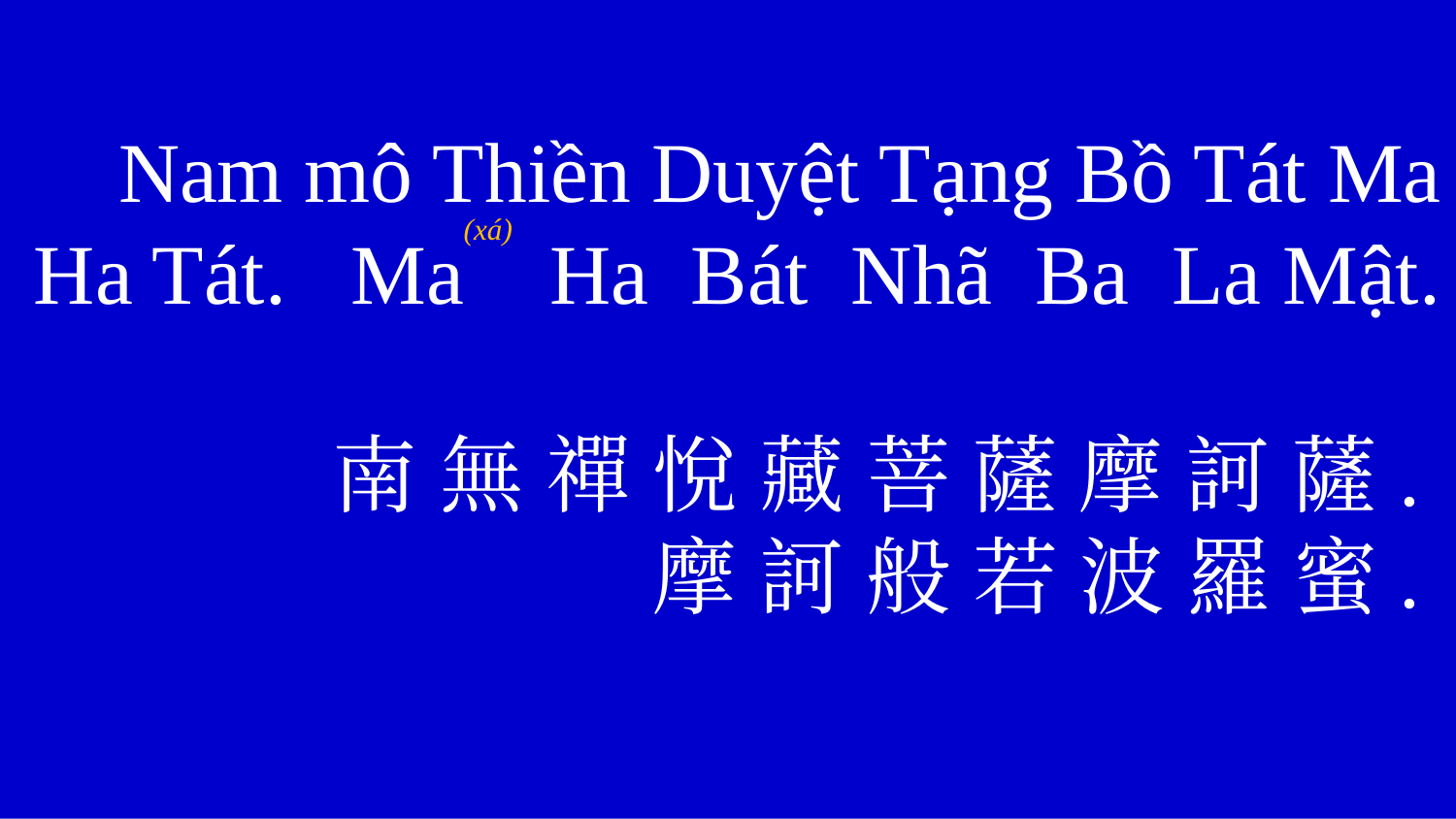

Nam mô Thiền Duyệt Tạng Bồ Tát Ma Ha Tát.   Ma    Ha  Bát  Nhã  Ba  La Mật.

南 無 禪 悅 藏 菩 薩 摩 訶 薩.
摩 訶 般 若 波 羅 蜜.

(xá)